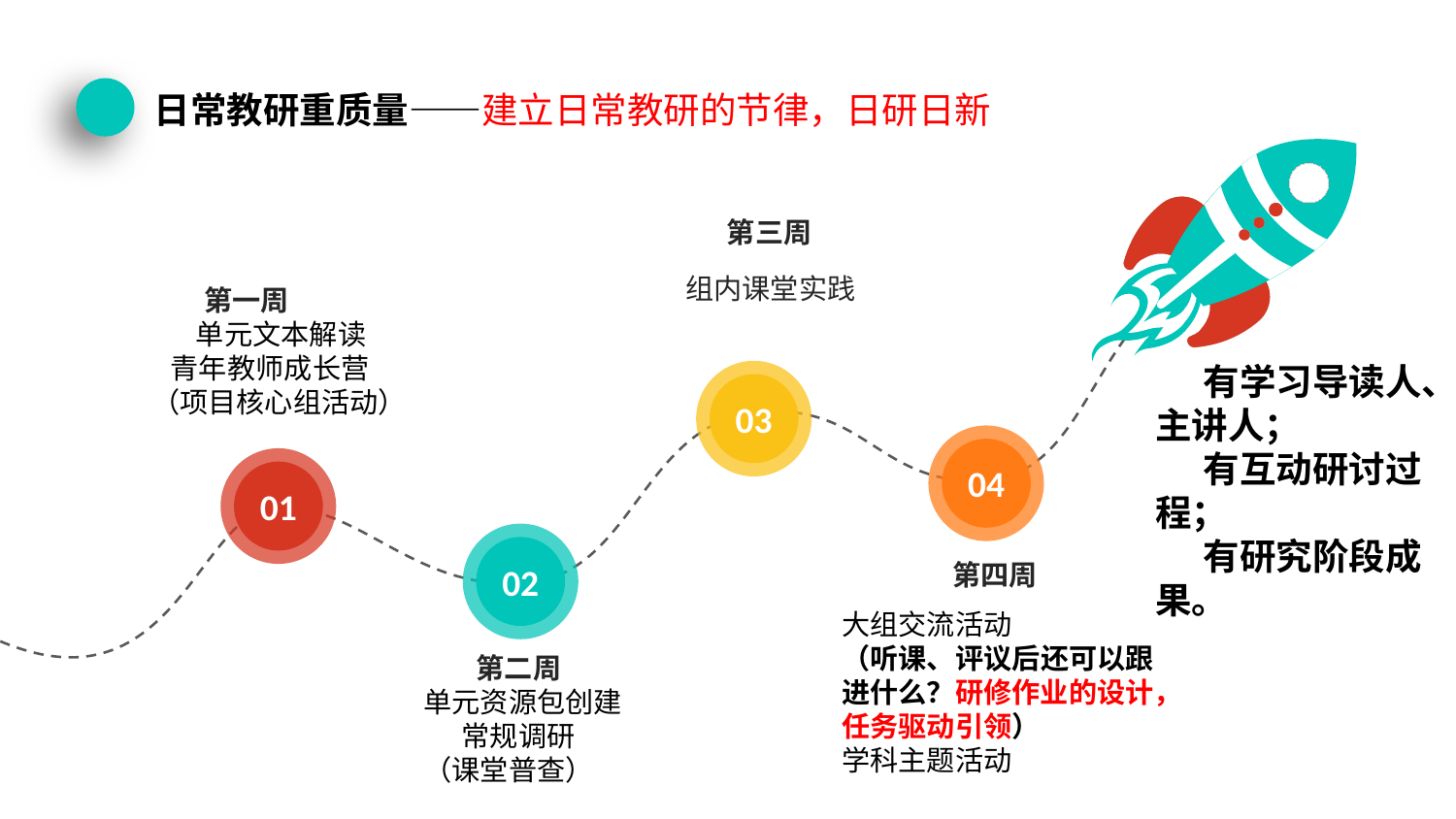

日常教研重质量——建立日常教研的节律，日研日新

第三周
组内课堂实践

03

       第一周
      单元文本解读
  青年教师成长营
（项目核心组活动）

01
有学习导读人、主讲人；
有互动研讨过程；
有研究阶段成果。

04
第四周
大组交流活动
（听课、评议后还可以跟进什么？研修作业的设计，任务驱动引领）
学科主题活动

02
       第二周
单元资源包创建
     常规调研
（课堂普查）